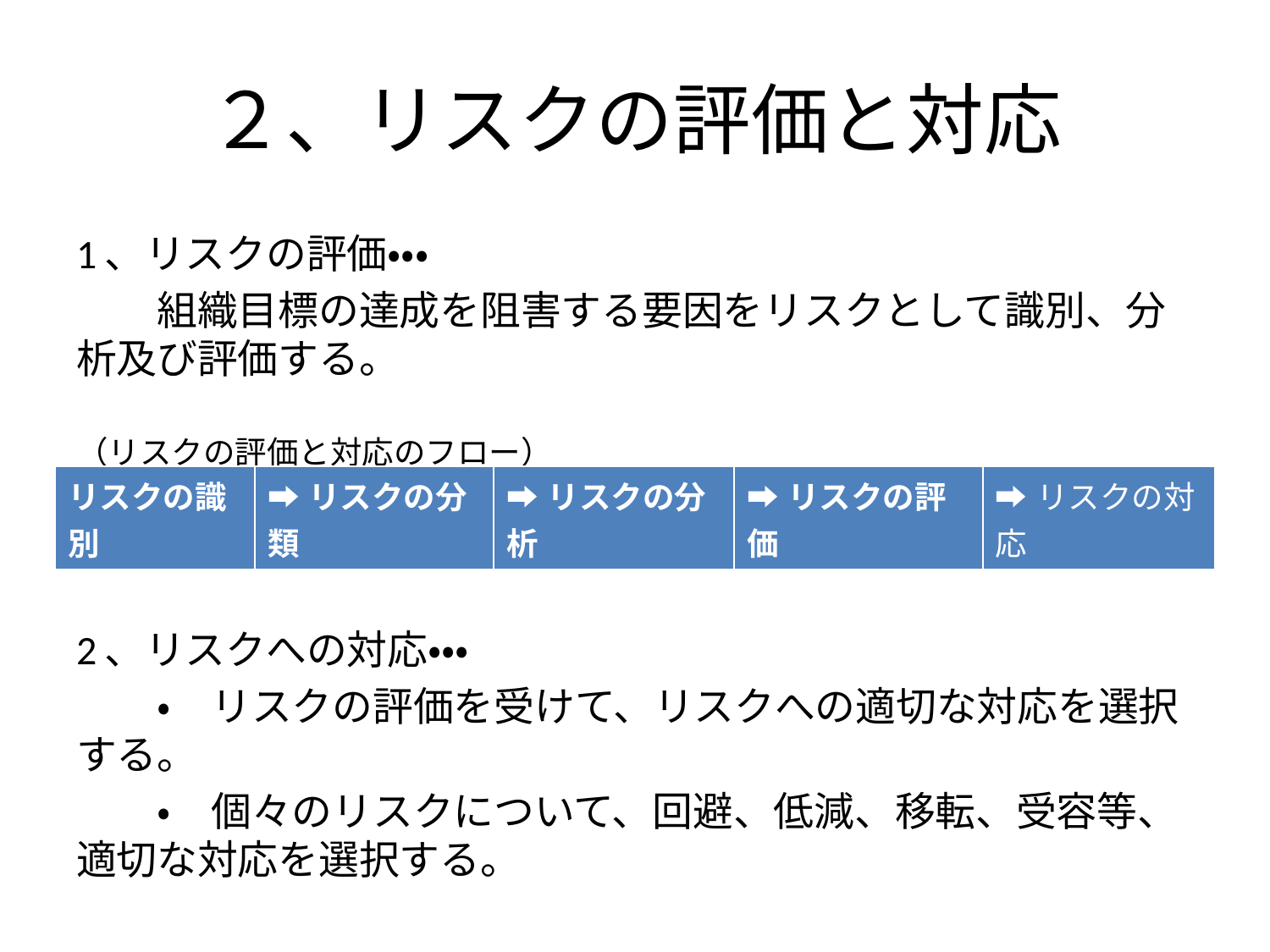

# ２、リスクの評価と対応
1、リスクの評価・・・
　　組織目標の達成を阻害する要因をリスクとして識別、分析及び評価する。

（リスクの評価と対応のフロー）

2、リスクへの対応・・・
　　・　リスクの評価を受けて、リスクへの適切な対応を選択する。
　　・　個々のリスクについて、回避、低減、移転、受容等、適切な対応を選択する。
| リスクの識別 | ➡リスクの分類 | ➡リスクの分析 | ➡リスクの評価 | ➡リスクの対応 |
| --- | --- | --- | --- | --- |